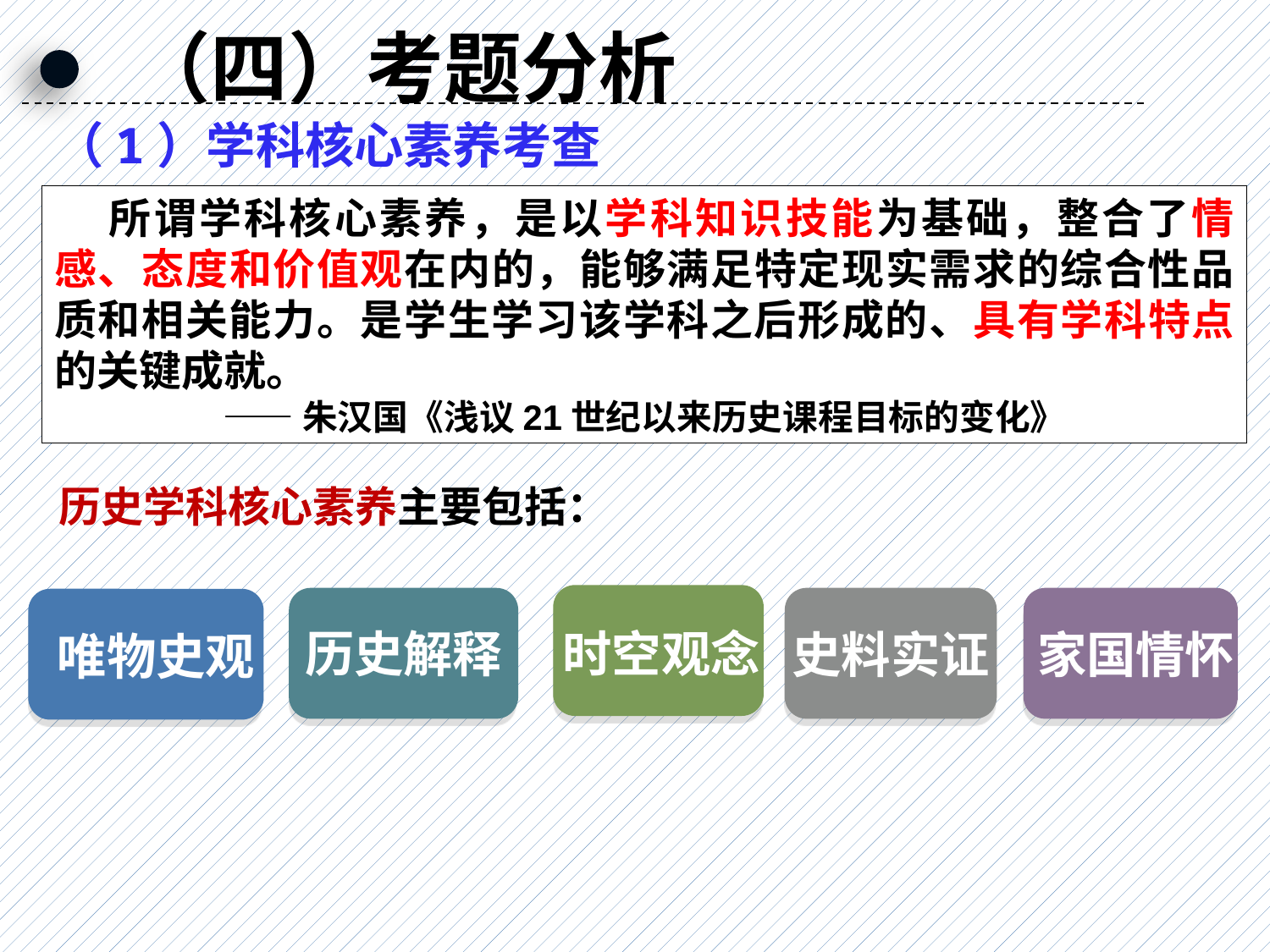

（四）考题分析

（1）学科核心素养考查
    所谓学科核心素养，是以学科知识技能为基础，整合了情感、态度和价值观在内的，能够满足特定现实需求的综合性品质和相关能力。是学生学习该学科之后形成的、具有学科特点的关键成就。
                     ——朱汉国《浅议21世纪以来历史课程目标的变化》
历史学科核心素养主要包括：

时空观念

家国情怀

历史解释

史料实证

唯物史观